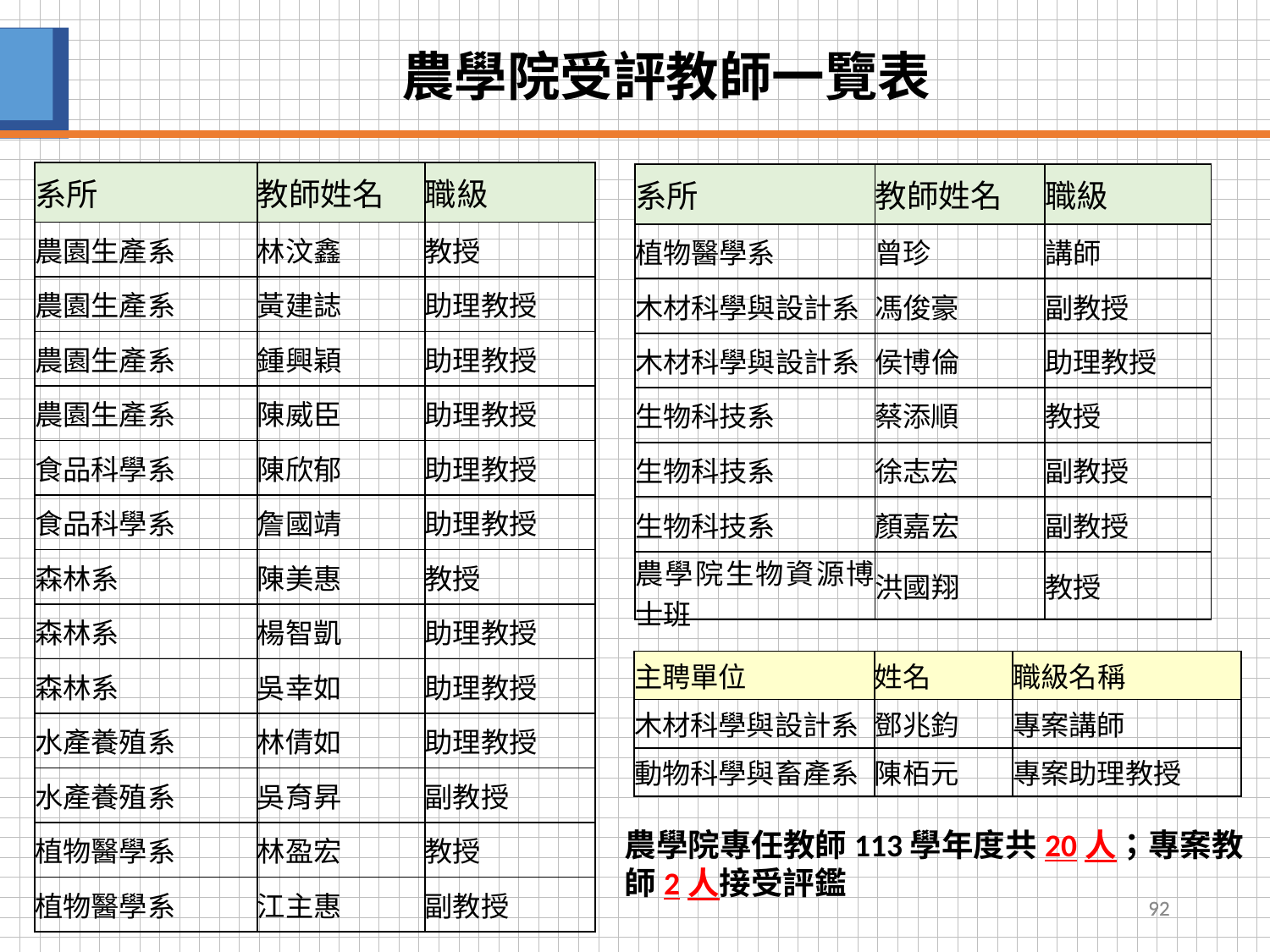

# 農學院受評教師一覽表
| 系所 | 教師姓名 | 職級 |
| --- | --- | --- |
| 農園生產系 | 林汶鑫 | 教授 |
| 農園生產系 | 黃建誌 | 助理教授 |
| 農園生產系 | 鍾興穎 | 助理教授 |
| 農園生產系 | 陳威臣 | 助理教授 |
| 食品科學系 | 陳欣郁 | 助理教授 |
| 食品科學系 | 詹國靖 | 助理教授 |
| 森林系 | 陳美惠 | 教授 |
| 森林系 | 楊智凱 | 助理教授 |
| 森林系 | 吳幸如 | 助理教授 |
| 水產養殖系 | 林倩如 | 助理教授 |
| 水產養殖系 | 吳育昇 | 副教授 |
| 植物醫學系 | 林盈宏 | 教授 |
| 植物醫學系 | 江主惠 | 副教授 |
| 系所 | 教師姓名 | 職級 |
| --- | --- | --- |
| 植物醫學系 | 曾珍 | 講師 |
| 木材科學與設計系 | 馮俊豪 | 副教授 |
| 木材科學與設計系 | 侯博倫 | 助理教授 |
| 生物科技系 | 蔡添順 | 教授 |
| 生物科技系 | 徐志宏 | 副教授 |
| 生物科技系 | 顏嘉宏 | 副教授 |
| 農學院生物資源博士班 | 洪國翔 | 教授 |
| 主聘單位 | 姓名 | 職級名稱 |
| --- | --- | --- |
| 木材科學與設計系 | 鄧兆鈞 | 專案講師 |
| 動物科學與畜產系 | 陳栢元 | 專案助理教授 |
農學院專任教師113學年度共20人；專案教師2人接受評鑑
92